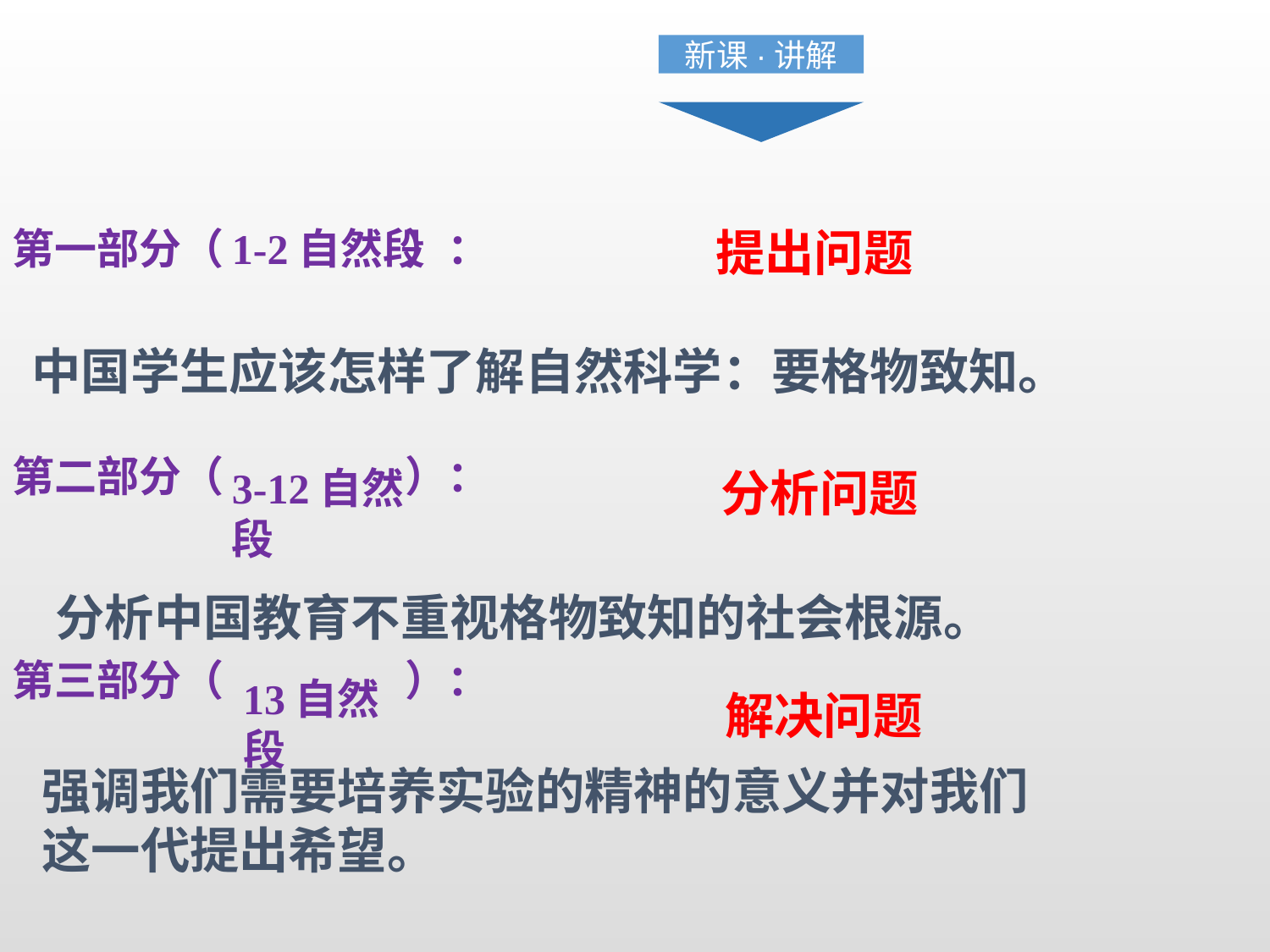

新课·讲解

第一部分（                   ）：

第二部分（                   ）：

第三部分（                   ）：

1-2自然段
提出问题
中国学生应该怎样了解自然科学：要格物致知。
3-12自然段
分析问题
  分析中国教育不重视格物致知的社会根源。
13自然段
解决问题
强调我们需要培养实验的精神的意义并对我们这一代提出希望。